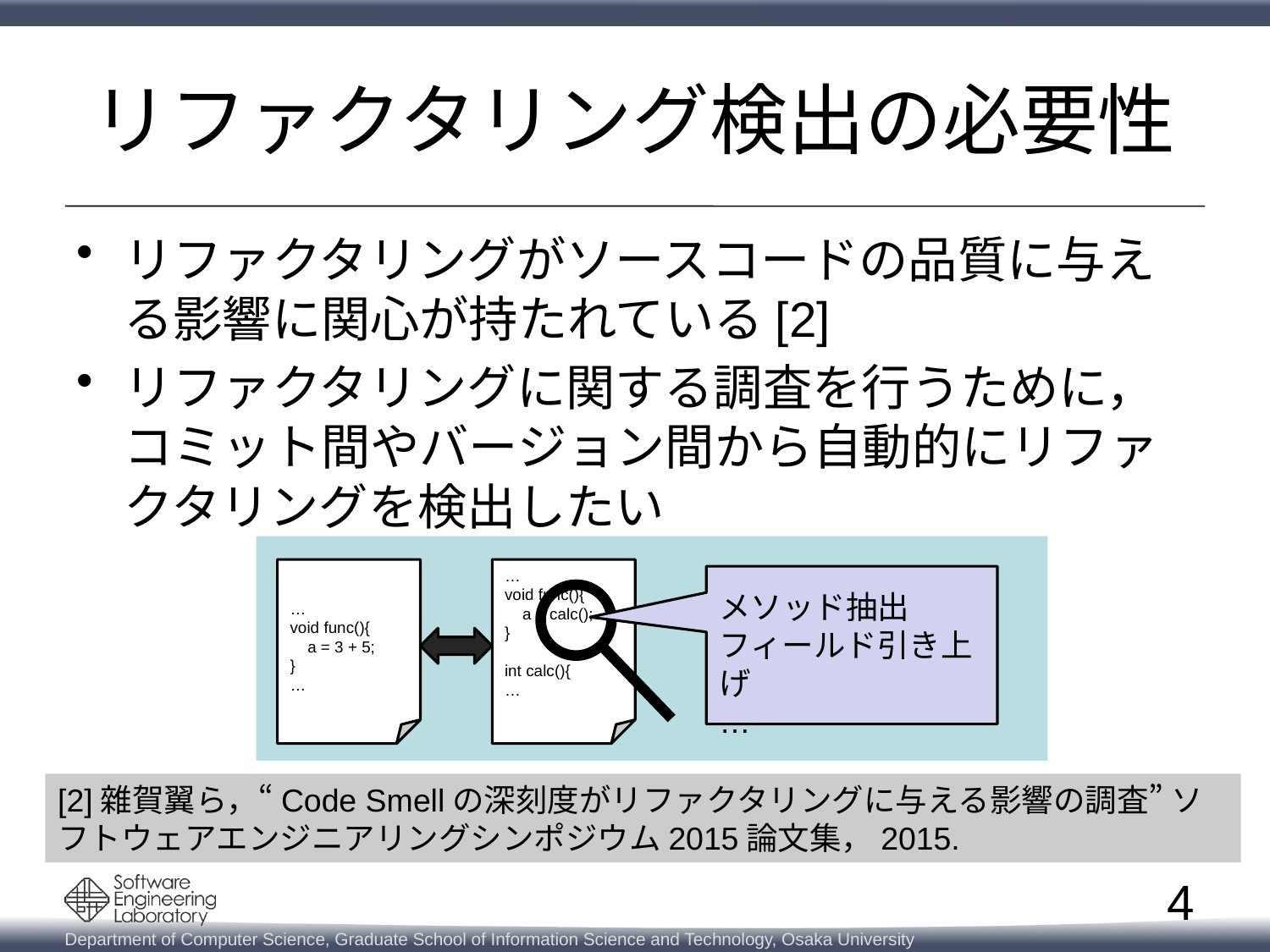

# リファクタリング検出の必要性
リファクタリングがソースコードの品質に与える影響に関心が持たれている[2]
リファクタリングに関する調査を行うために，コミット間やバージョン間から自動的にリファクタリングを検出したい

…
void func(){
    a = calc();
}

int calc(){
…

メソッド抽出
フィールド引き上げ
…

…
void func(){
    a = 3 + 5;
}
…

[2]雜賀翼ら，“Code Smellの深刻度がリファクタリングに与える影響の調査” ソフトウェアエンジニアリングシンポジウム2015論文集，2015.
4